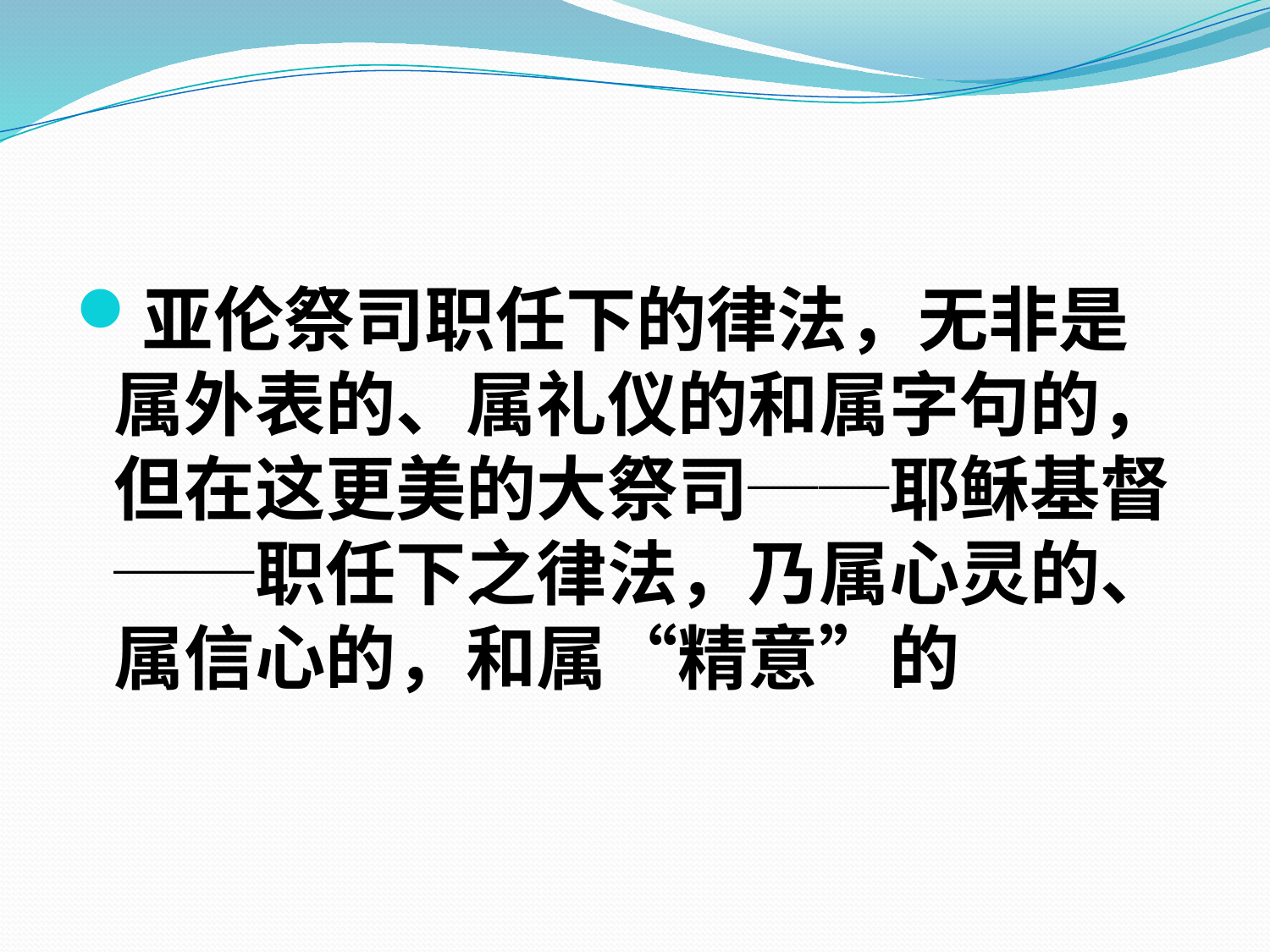

#
亚伦祭司职任下的律法，无非是属外表的、属礼仪的和属字句的，但在这更美的大祭司──耶稣基督──职任下之律法，乃属心灵的、属信心的，和属“精意”的